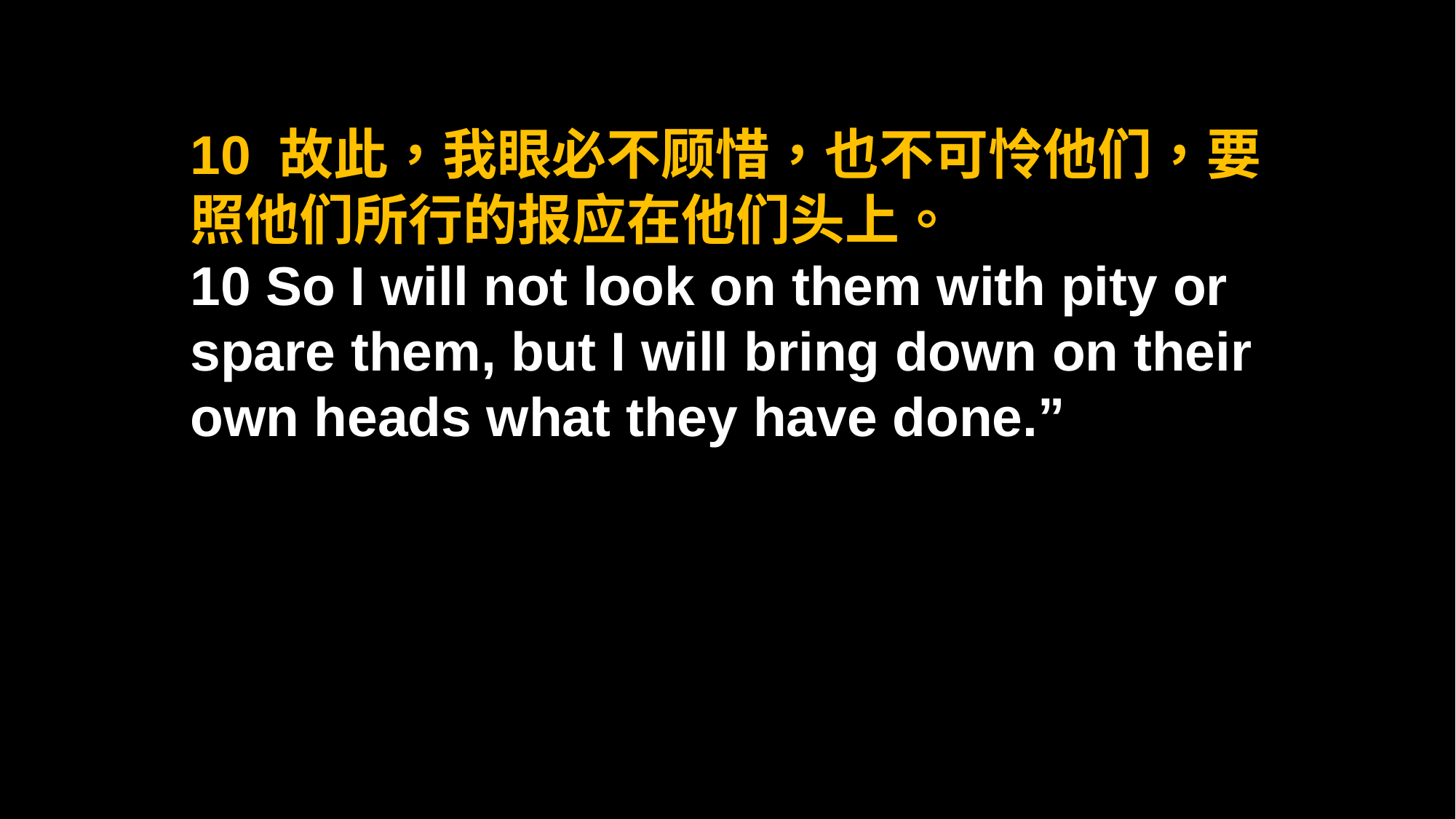

10 故此，我眼必不顾惜，也不可怜他们，要照他们所行的报应在他们头上。
10 So I will not look on them with pity or spare them, but I will bring down on their own heads what they have done.”